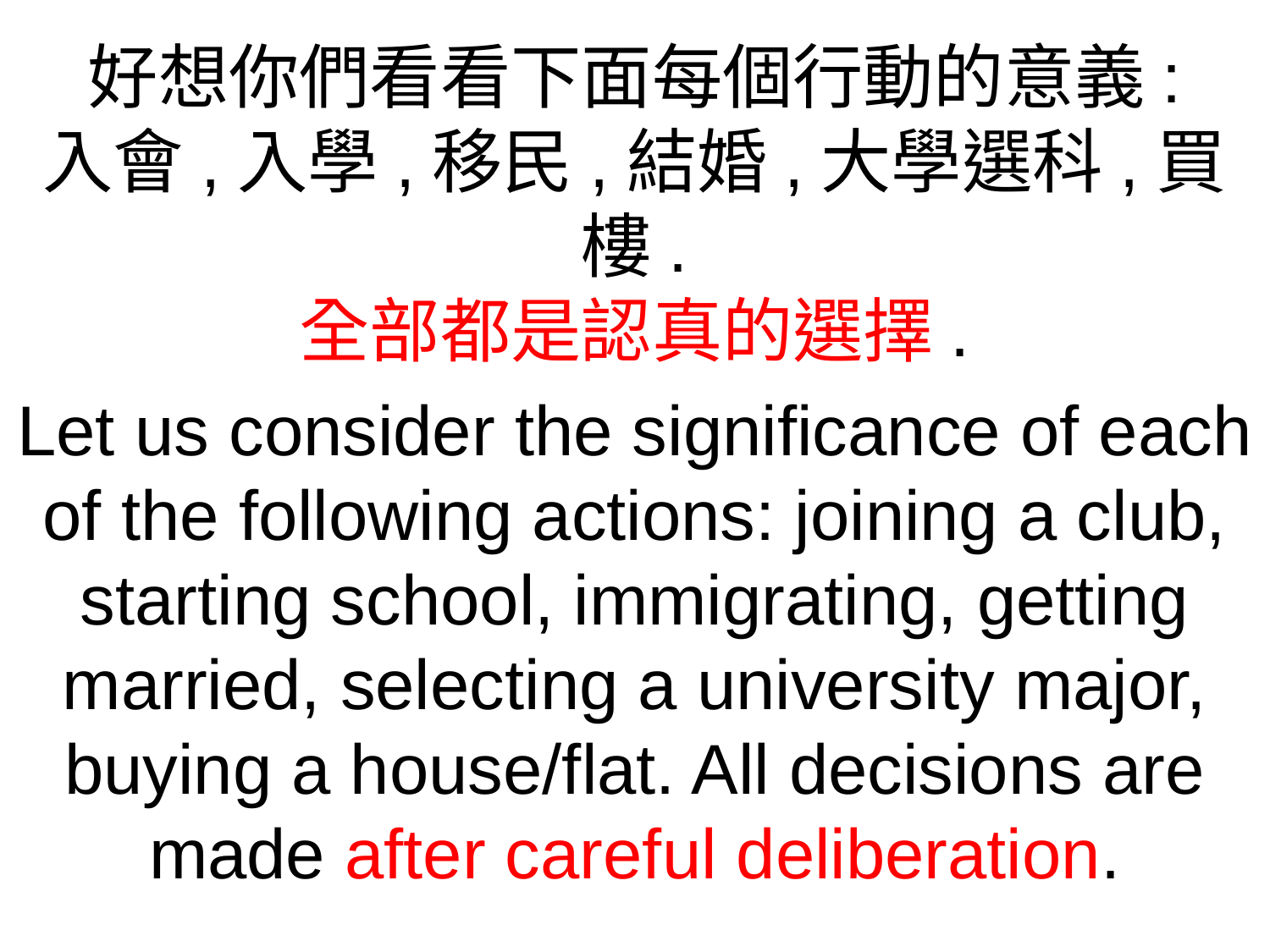

好想你們看看下面每個行動的意義:
入會,入學,移民,結婚,大學選科,買樓.
全部都是認真的選擇.
Let us consider the significance of each of the following actions: joining a club, starting school, immigrating, getting married, selecting a university major, buying a house/flat. All decisions are made after careful deliberation.